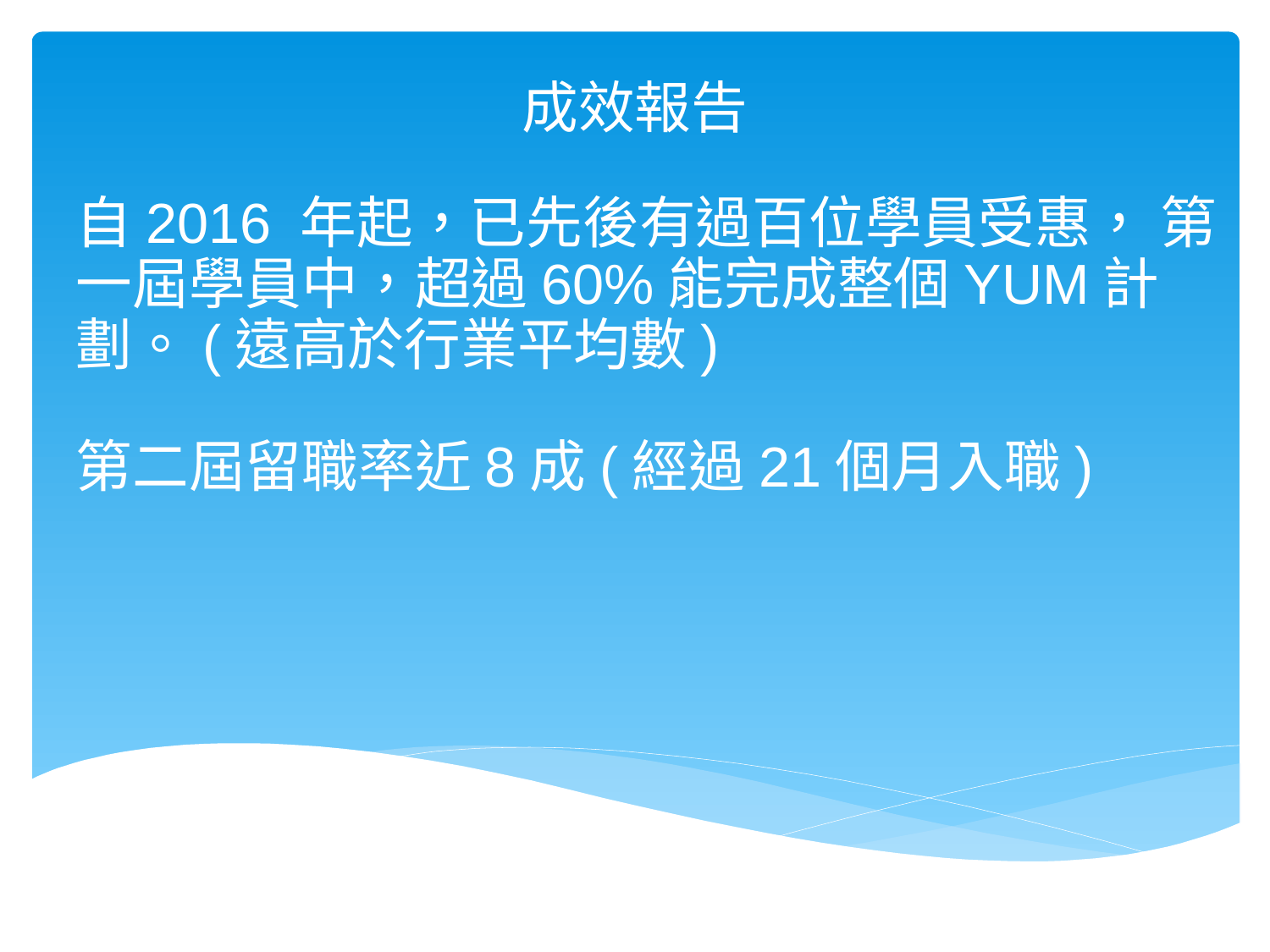

成效報告

自2016 年起，已先後有過百位學員受惠， 第一屆學員中，超過60%能完成整個YUM計劃。(遠高於行業平均數)

第二屆留職率近8成(經過21個月入職)